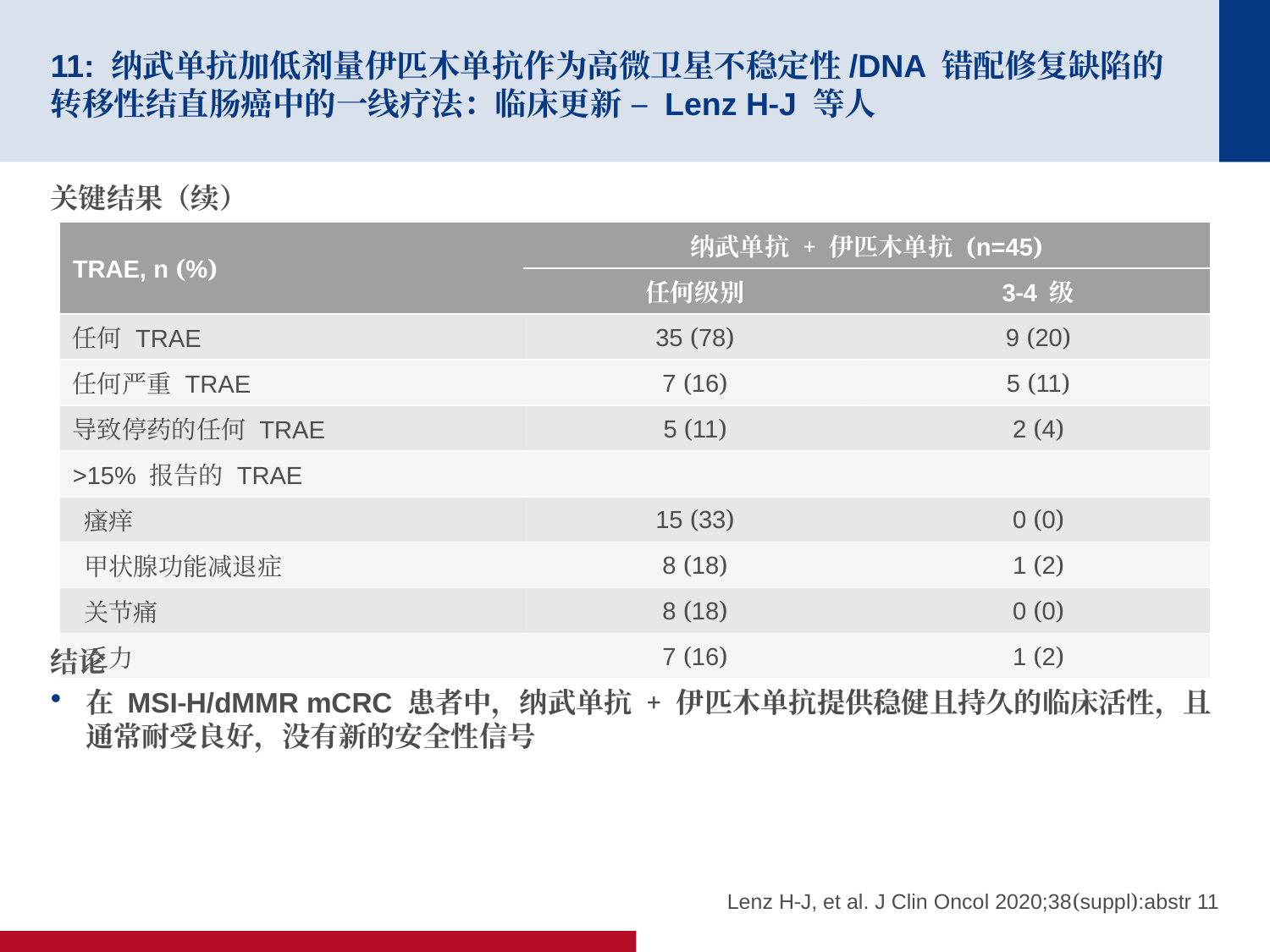

# 11: 纳武单抗加低剂量伊匹木单抗作为高微卫星不稳定性/DNA 错配修复缺陷的转移性结直肠癌中的一线疗法：临床更新 – Lenz H-J 等人
关键结果（续）
结论
在 MSI-H/dMMR mCRC 患者中，纳武单抗 + 伊匹木单抗提供稳健且持久的临床活性，且通常耐受良好，没有新的安全性信号

| TRAE, n (%) | 纳武单抗 + 伊匹木单抗 (n=45) |  |
| --- | --- | --- |
|  | 任何级别 | 3-4 级 |
| 任何 TRAE | 35 (78) | 9 (20) |
| 任何严重 TRAE | 7 (16) | 5 (11) |
| 导致停药的任何 TRAE | 5 (11) | 2 (4) |
| >15% 报告的 TRAE |  |  |
| 瘙痒 | 15 (33) | 0 (0) |
| 甲状腺功能减退症 | 8 (18) | 1 (2) |
| 关节痛 | 8 (18) | 0 (0) |
| 乏力 | 7 (16) | 1 (2) |
Lenz H-J, et al. J Clin Oncol 2020;38(suppl):abstr 11